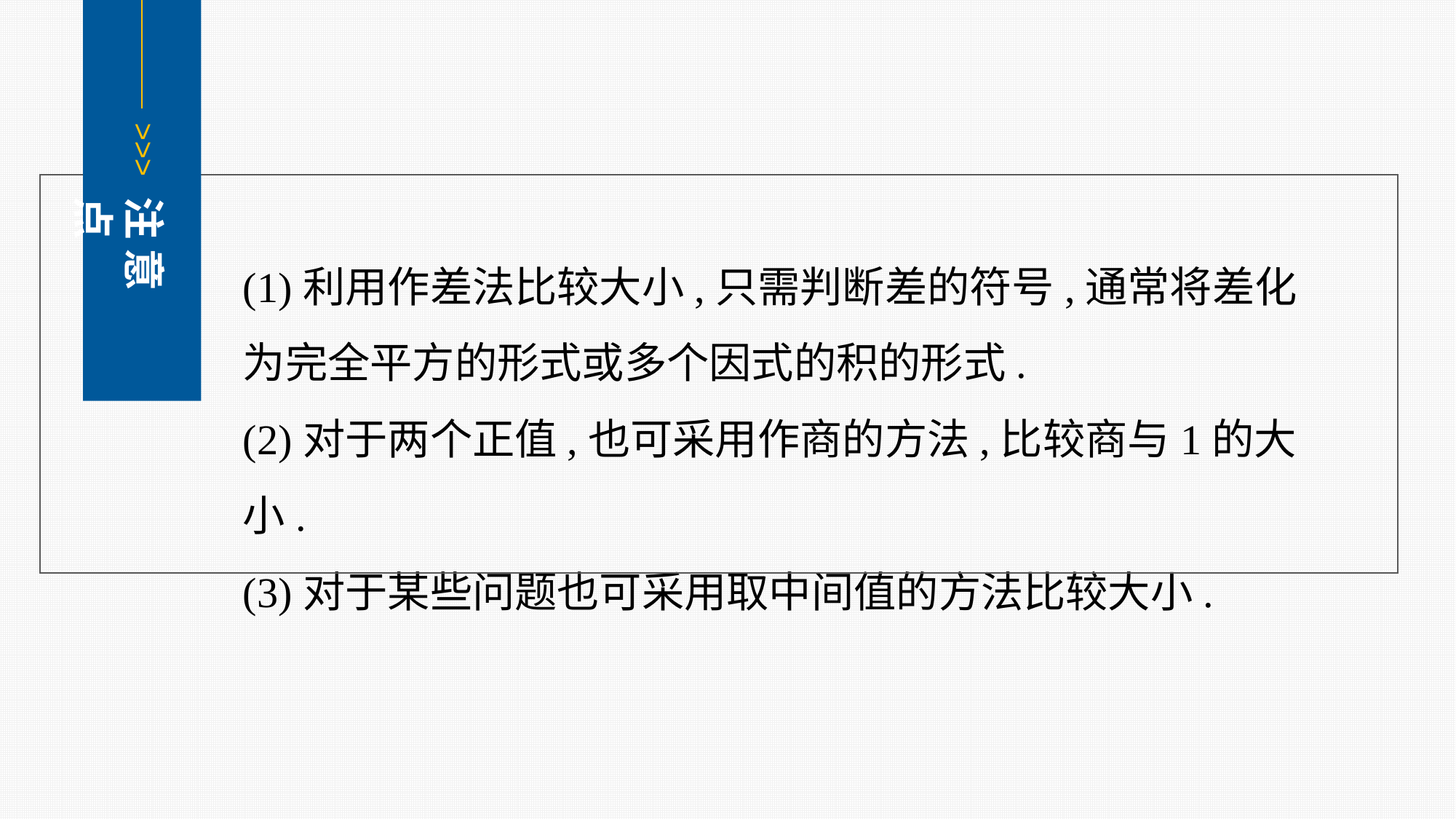

<<<
注 意 点

(1)利用作差法比较大小,只需判断差的符号,通常将差化为完全平方的形式或多个因式的积的形式.
(2)对于两个正值,也可采用作商的方法,比较商与1的大小.
(3)对于某些问题也可采用取中间值的方法比较大小.